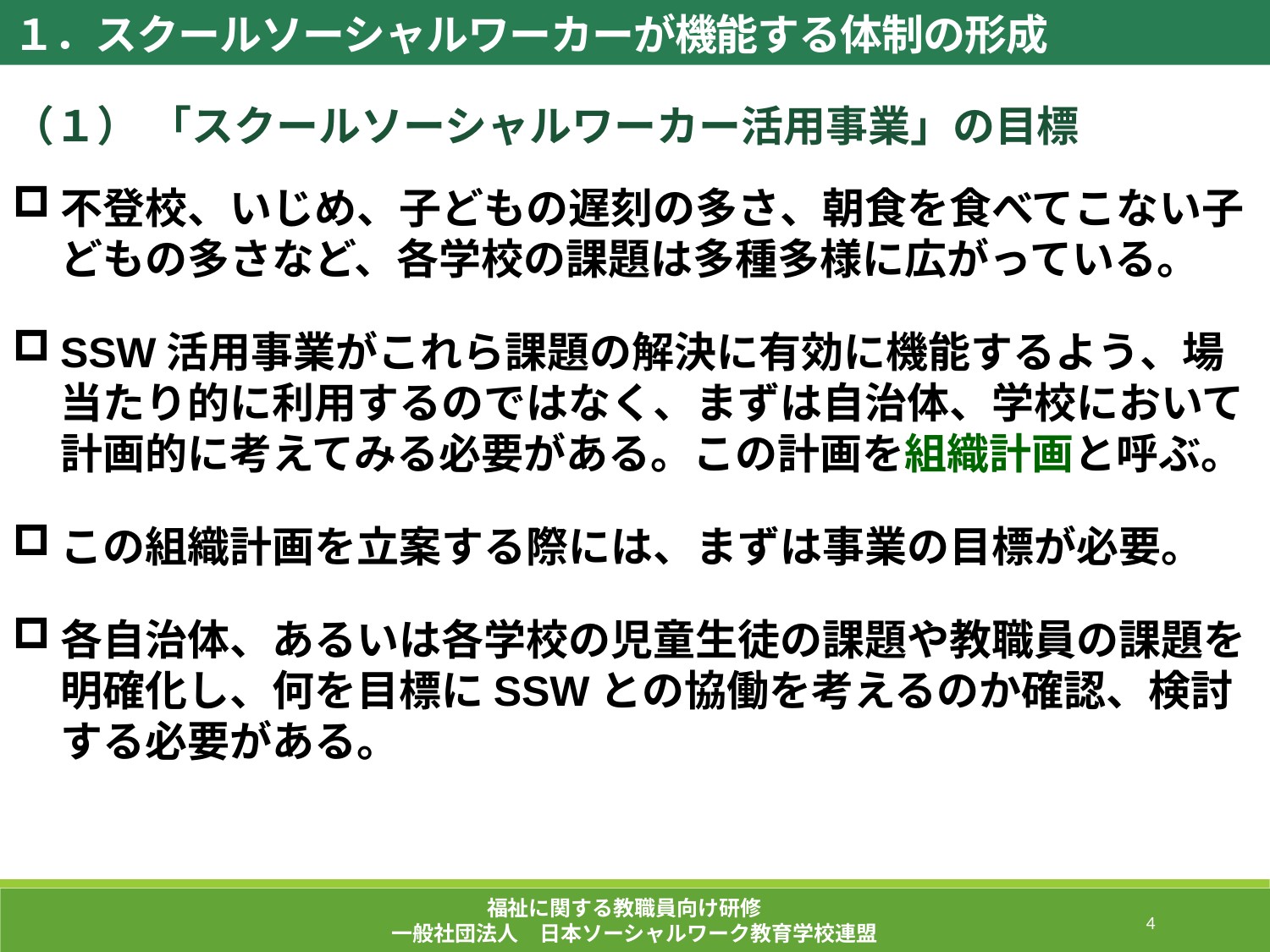

１．スクールソーシャルワーカーが機能する体制の形成
（１） 「スクールソーシャルワーカー活用事業」の目標
不登校、いじめ、子どもの遅刻の多さ、朝食を食べてこない子どもの多さなど、各学校の課題は多種多様に広がっている。
SSW活用事業がこれら課題の解決に有効に機能するよう、場当たり的に利用するのではなく、まずは自治体、学校において計画的に考えてみる必要がある。この計画を組織計画と呼ぶ。
この組織計画を立案する際には、まずは事業の目標が必要。
各自治体、あるいは各学校の児童生徒の課題や教職員の課題を明確化し、何を目標にSSWとの協働を考えるのか確認、検討する必要がある。
福祉に関する教職員向け研修
一般社団法人　日本ソーシャルワーク教育学校連盟
4